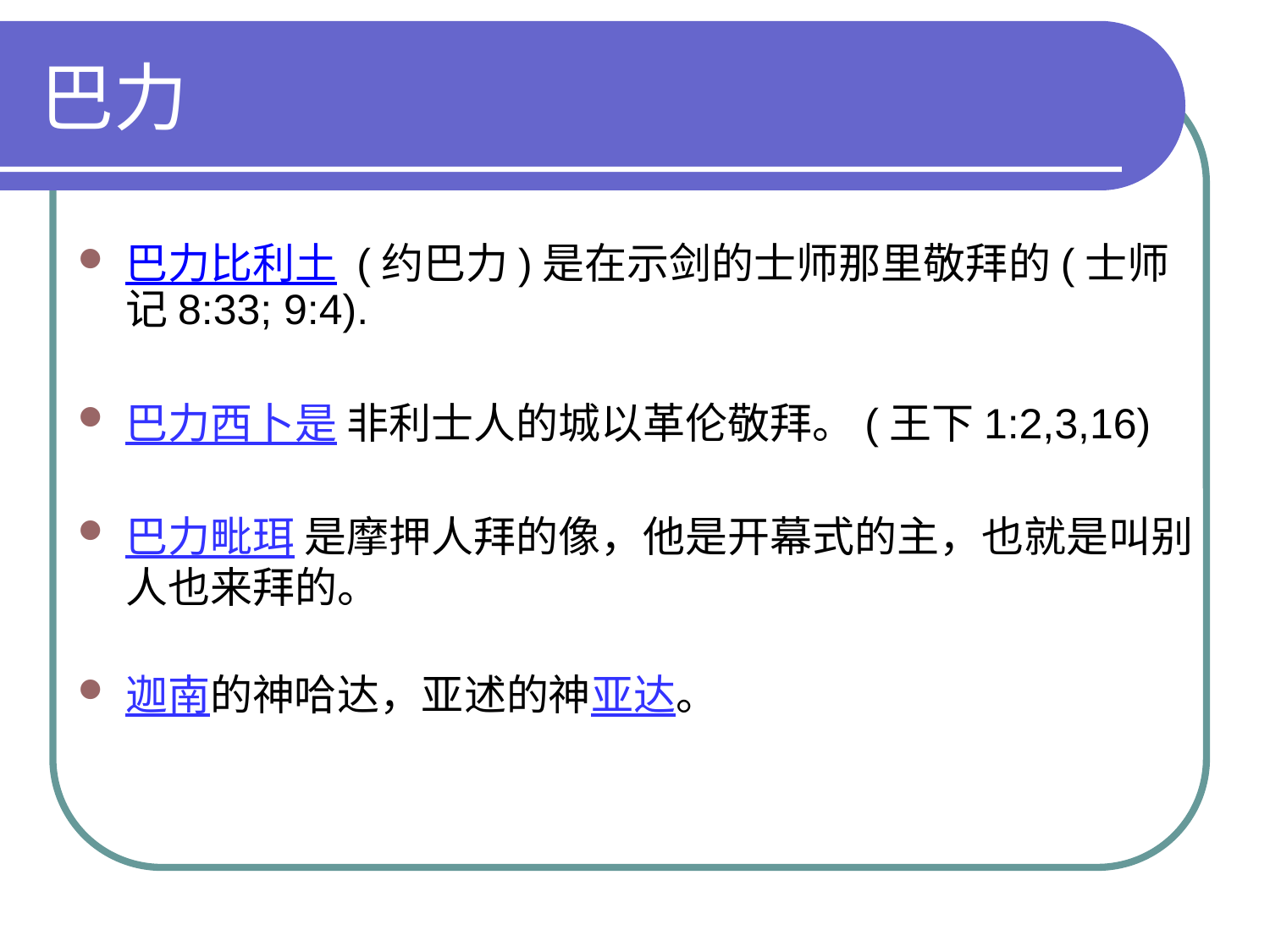

# 巴力
巴力比利土 (约巴力)是在示剑的士师那里敬拜的(士师记8:33; 9:4).

巴力西卜是 非利士人的城以革伦敬拜。(王下1:2,3,16)

巴力毗珥 是摩押人拜的像，他是开幕式的主，也就是叫别人也来拜的。

迦南的神哈达，亚述的神亚达。